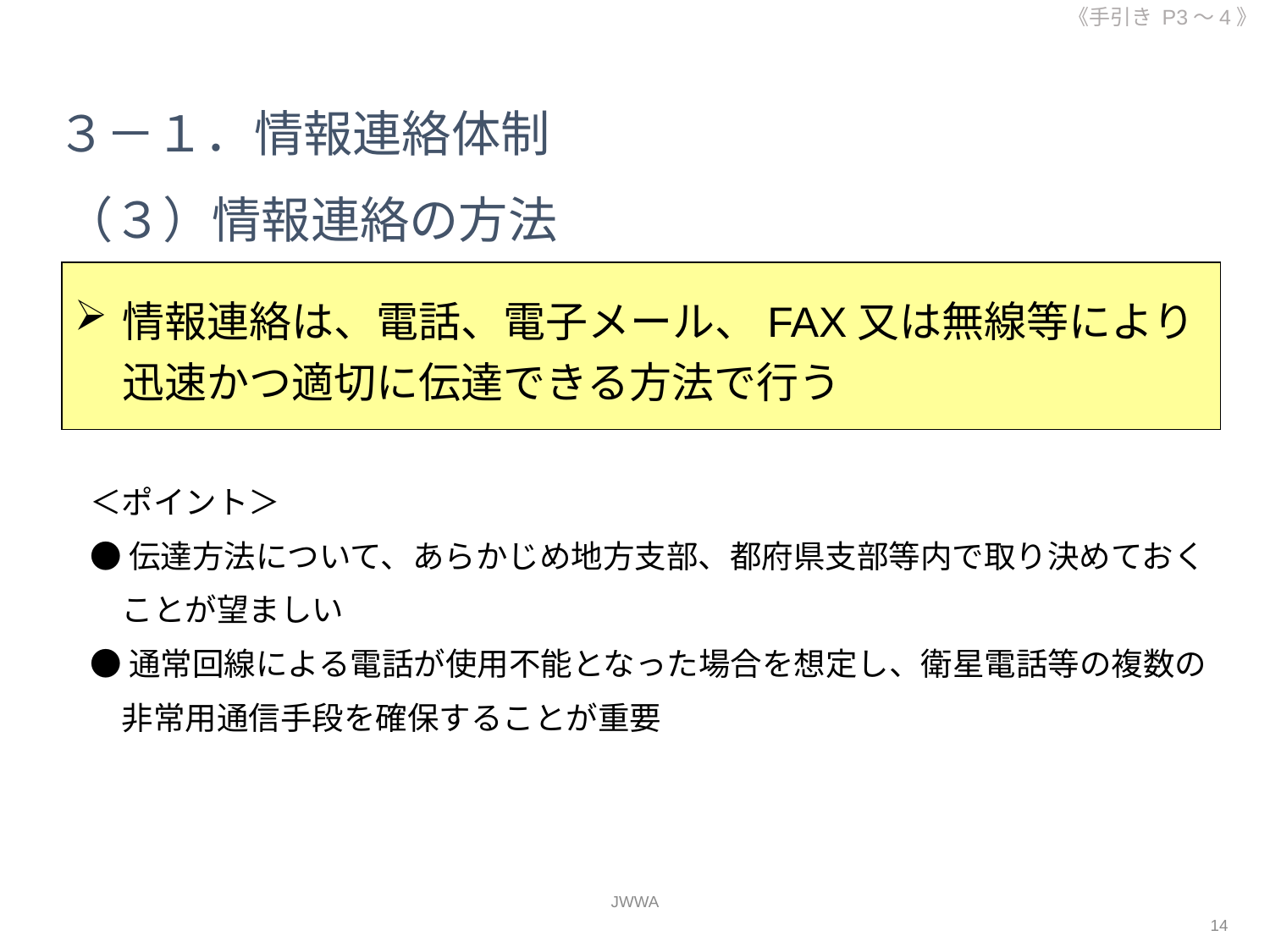

《手引き P3～4》
３－１．情報連絡体制
（３）情報連絡の方法
情報連絡は、電話、電子メール、FAX又は無線等により迅速かつ適切に伝達できる方法で行う
＜ポイント＞
●伝達方法について、あらかじめ地方支部、都府県支部等内で取り決めておく
　ことが望ましい
●通常回線による電話が使用不能となった場合を想定し、衛星電話等の複数の
　非常用通信手段を確保することが重要
JWWA
14